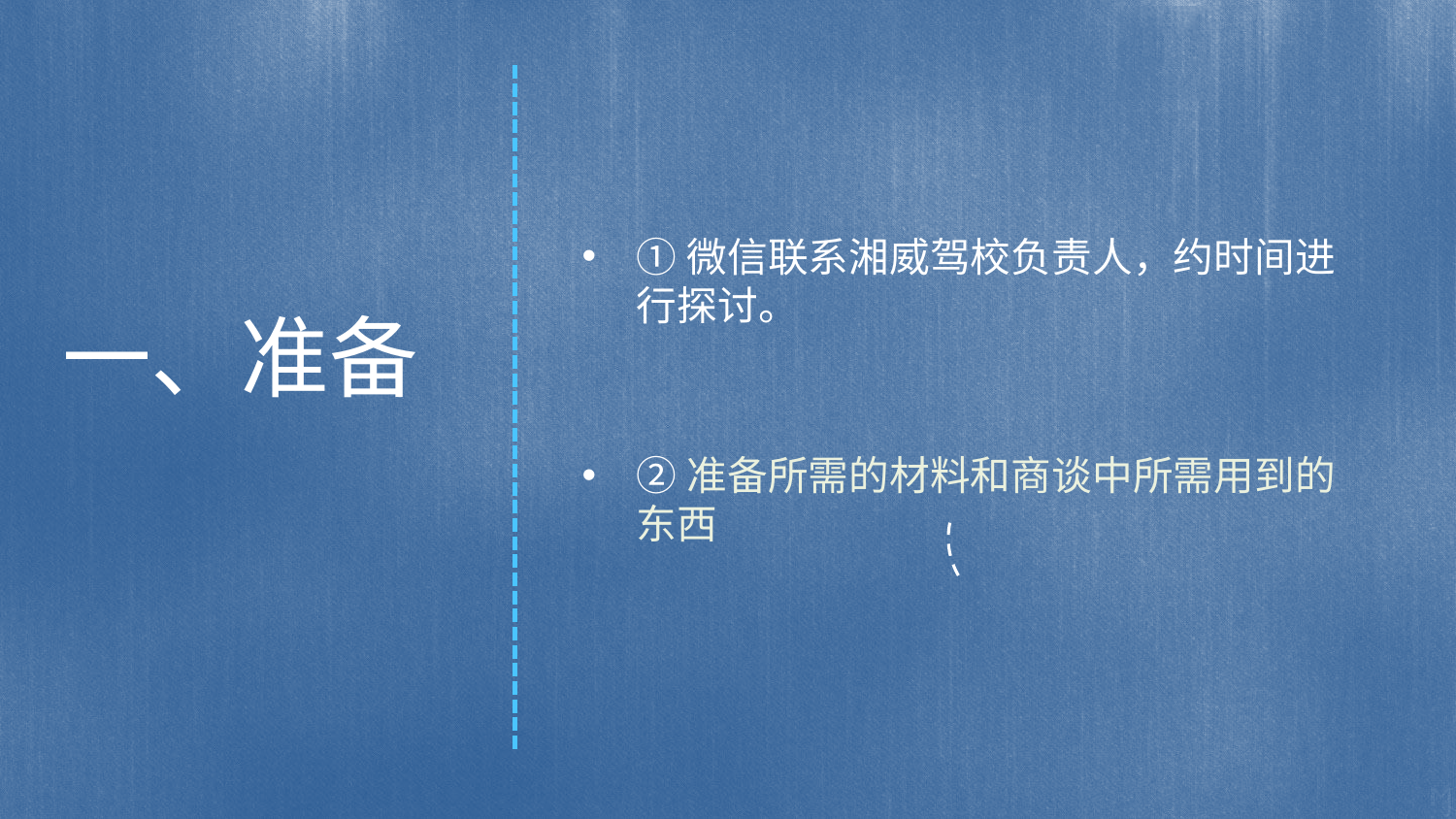

①微信联系湘威驾校负责人，约时间进行探讨。

②准备所需的材料和商谈中所需用到的东西

一、准备